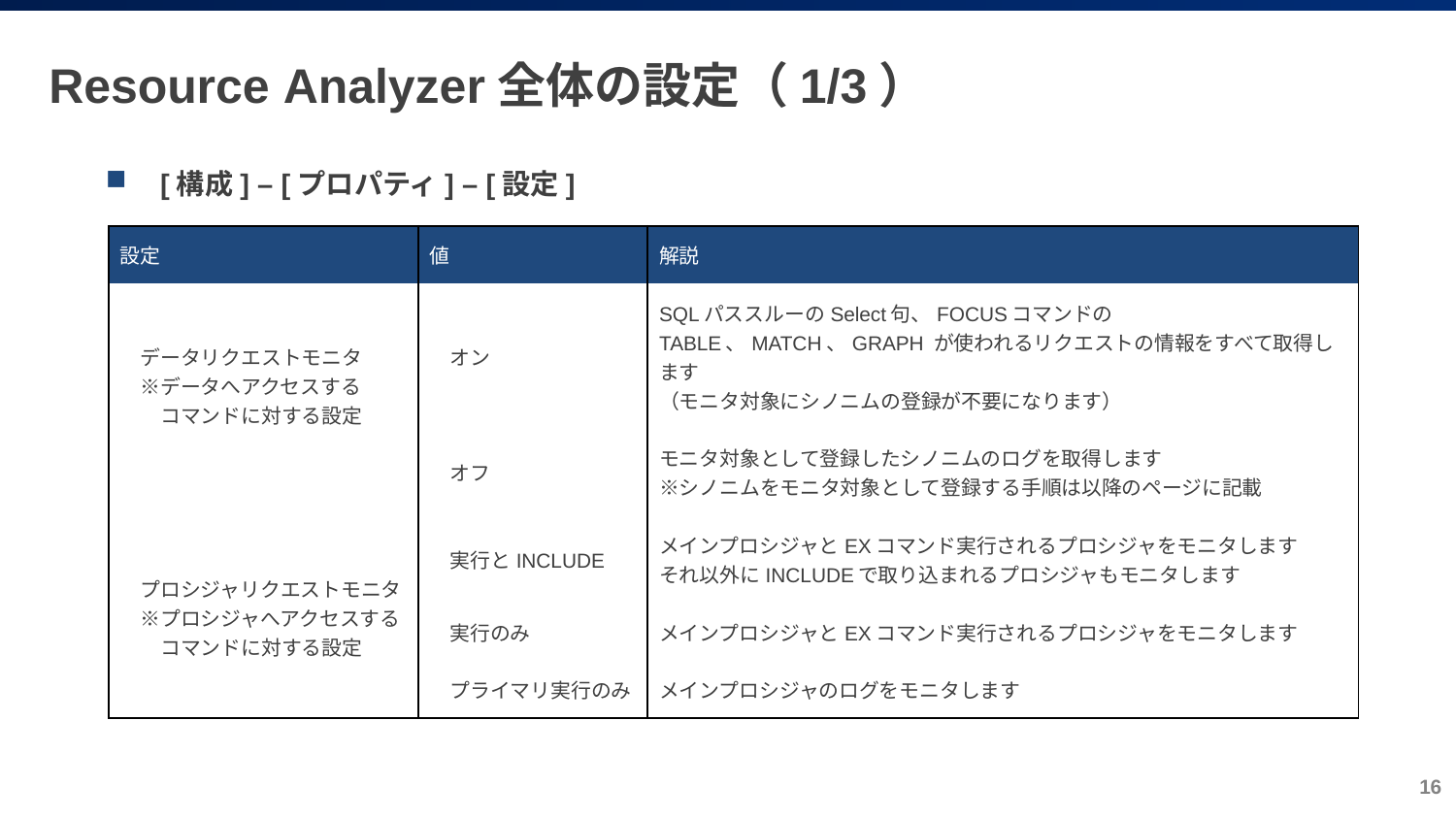

# Resource Analyzer全体の設定（1/3）
[構成] – [プロパティ] – [設定]
| 設定 | 値 | 解説 |
| --- | --- | --- |
| データリクエストモニタ 　※データへアクセスする 　　コマンドに対する設定 | オン | SQLパススルーのSelect句、FOCUSコマンドのTABLE、MATCH、GRAPH が使われるリクエストの情報をすべて取得します （モニタ対象にシノニムの登録が不要になります） |
|  | オフ | モニタ対象として登録したシノニムのログを取得します ※シノニムをモニタ対象として登録する手順は以降のページに記載 |
| プロシジャリクエストモニタ 　※プロシジャへアクセスする 　　コマンドに対する設定 | 実行とINCLUDE | メインプロシジャとEXコマンド実行されるプロシジャをモニタします それ以外にINCLUDEで取り込まれるプロシジャもモニタします |
|  | 実行のみ | メインプロシジャとEXコマンド実行されるプロシジャをモニタします |
|  | プライマリ実行のみ | メインプロシジャのログをモニタします |
16